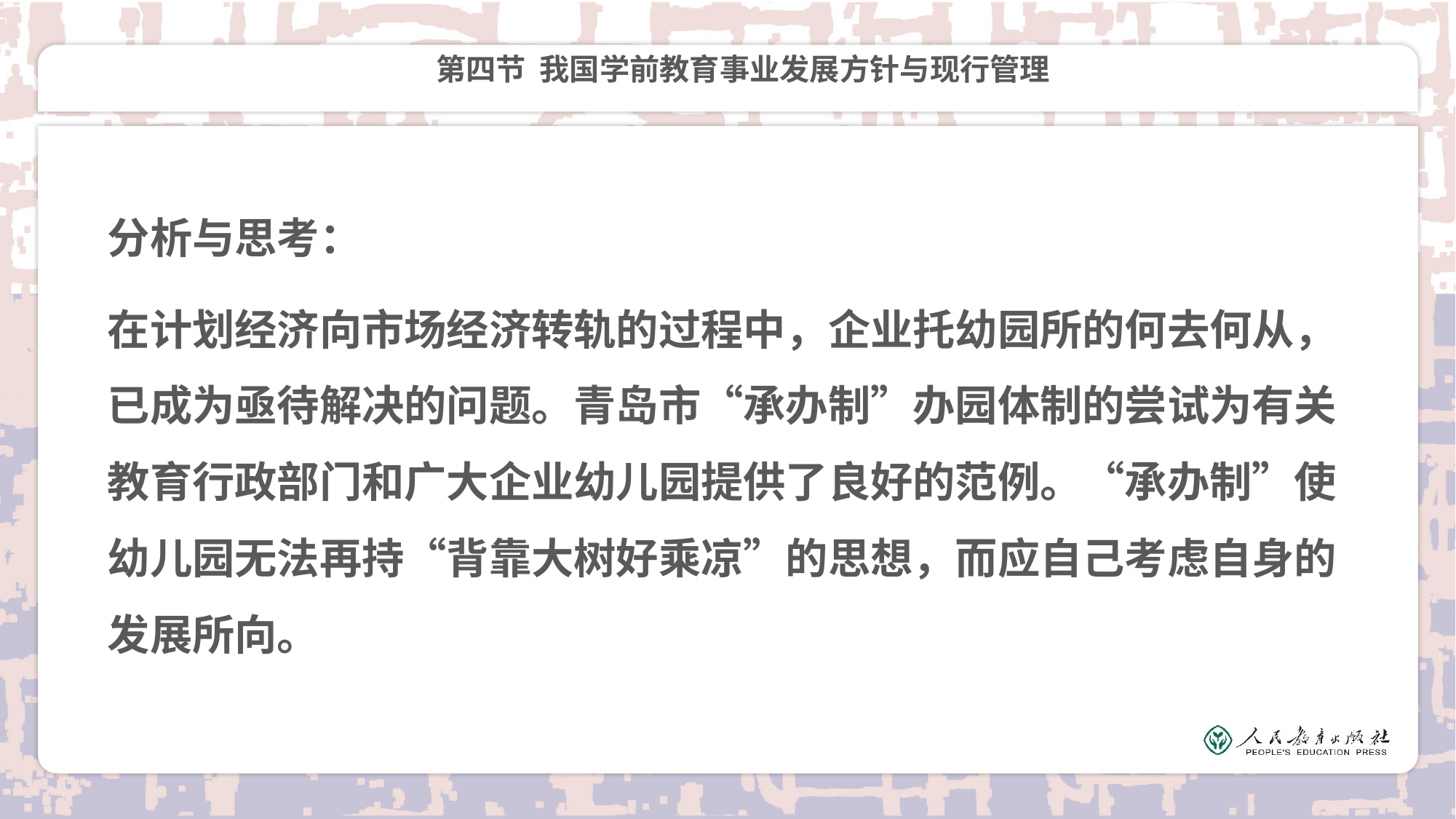

# 第四节  我国学前教育事业发展方针与现行管理
分析与思考：
在计划经济向市场经济转轨的过程中，企业托幼园所的何去何从，已成为亟待解决的问题。青岛市“承办制”办园体制的尝试为有关教育行政部门和广大企业幼儿园提供了良好的范例。“承办制”使幼儿园无法再持“背靠大树好乘凉”的思想，而应自己考虑自身的发展所向。